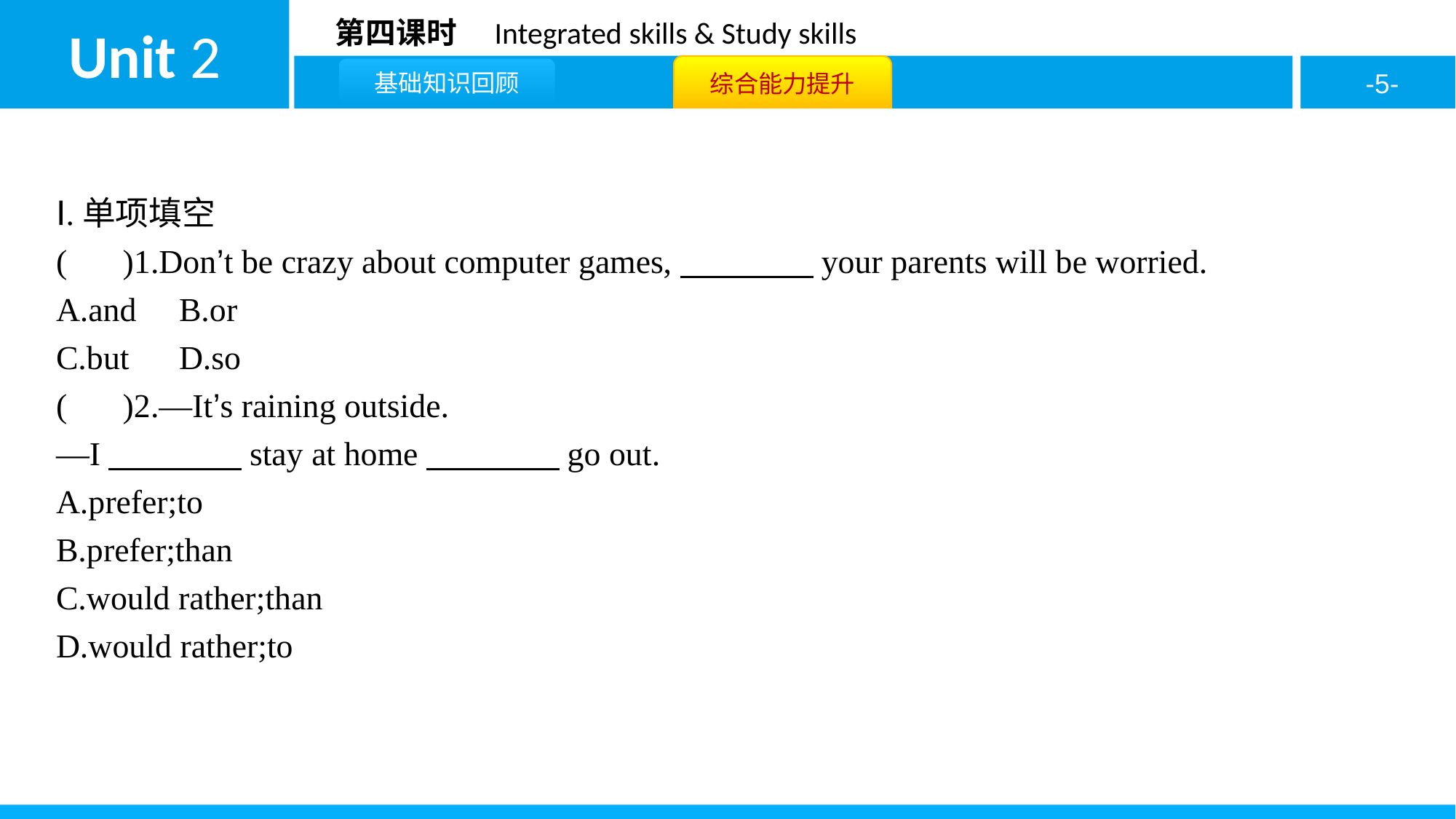

Ⅰ.单项填空
(  B  )1.Don’t be crazy about computer games,　　　　your parents will be worried.
A.and	B.or
C.but	D.so
(  C  )2.—It’s raining outside.
—I　　　　stay at home　　　　go out.
A.prefer;to
B.prefer;than
C.would rather;than
D.would rather;to